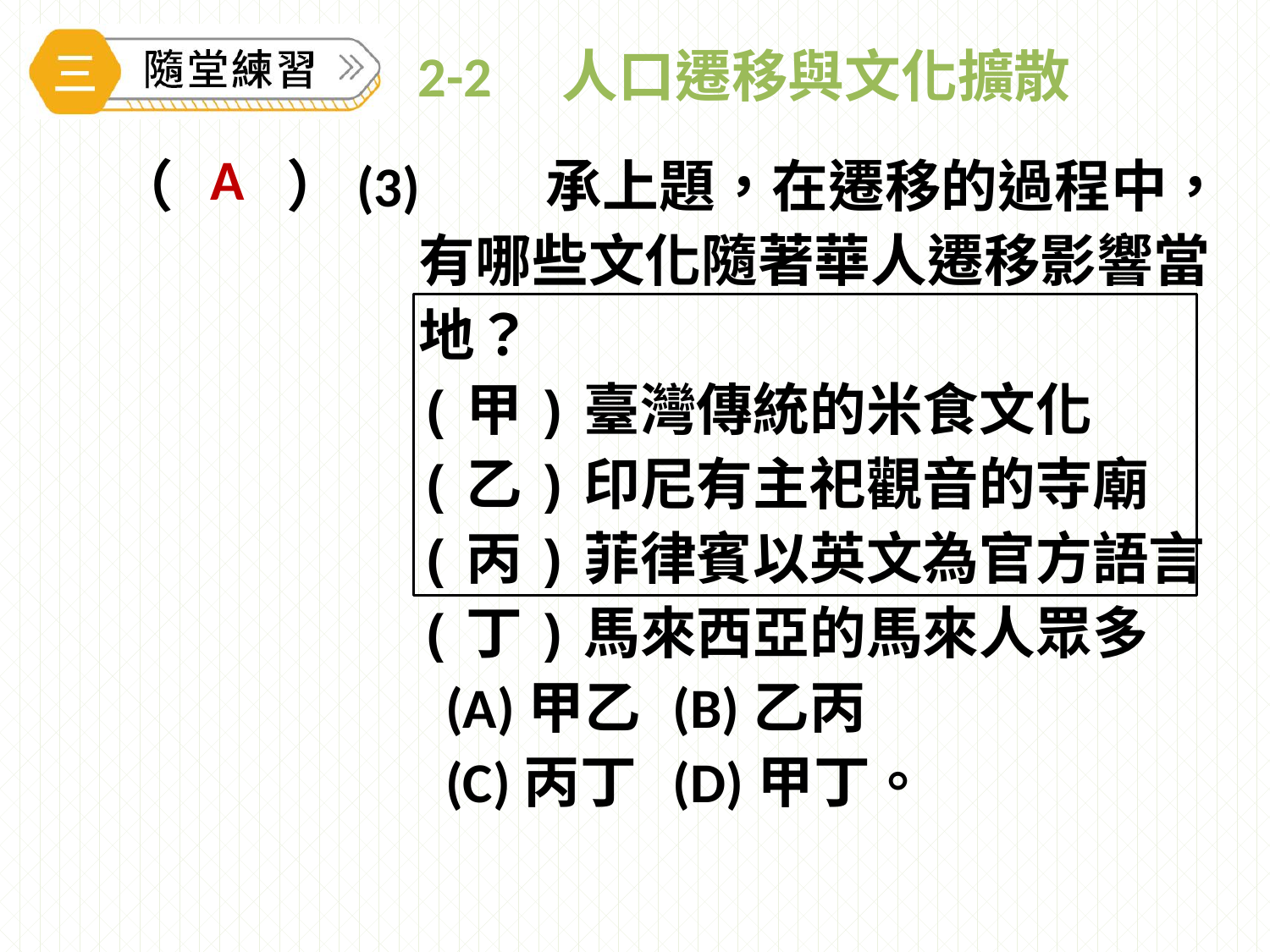

# 2-2　人口遷移與文化擴散
（　　）(3)	承上題，在遷移的過程中，有哪些文化隨著華人遷移影響當地？
(甲)臺灣傳統的米食文化
(乙)印尼有主祀觀音的寺廟
(丙)菲律賓以英文為官方語言
(丁)馬來西亞的馬來人眾多
 (A)甲乙	(B)乙丙
 (C)丙丁	(D)甲丁。
A